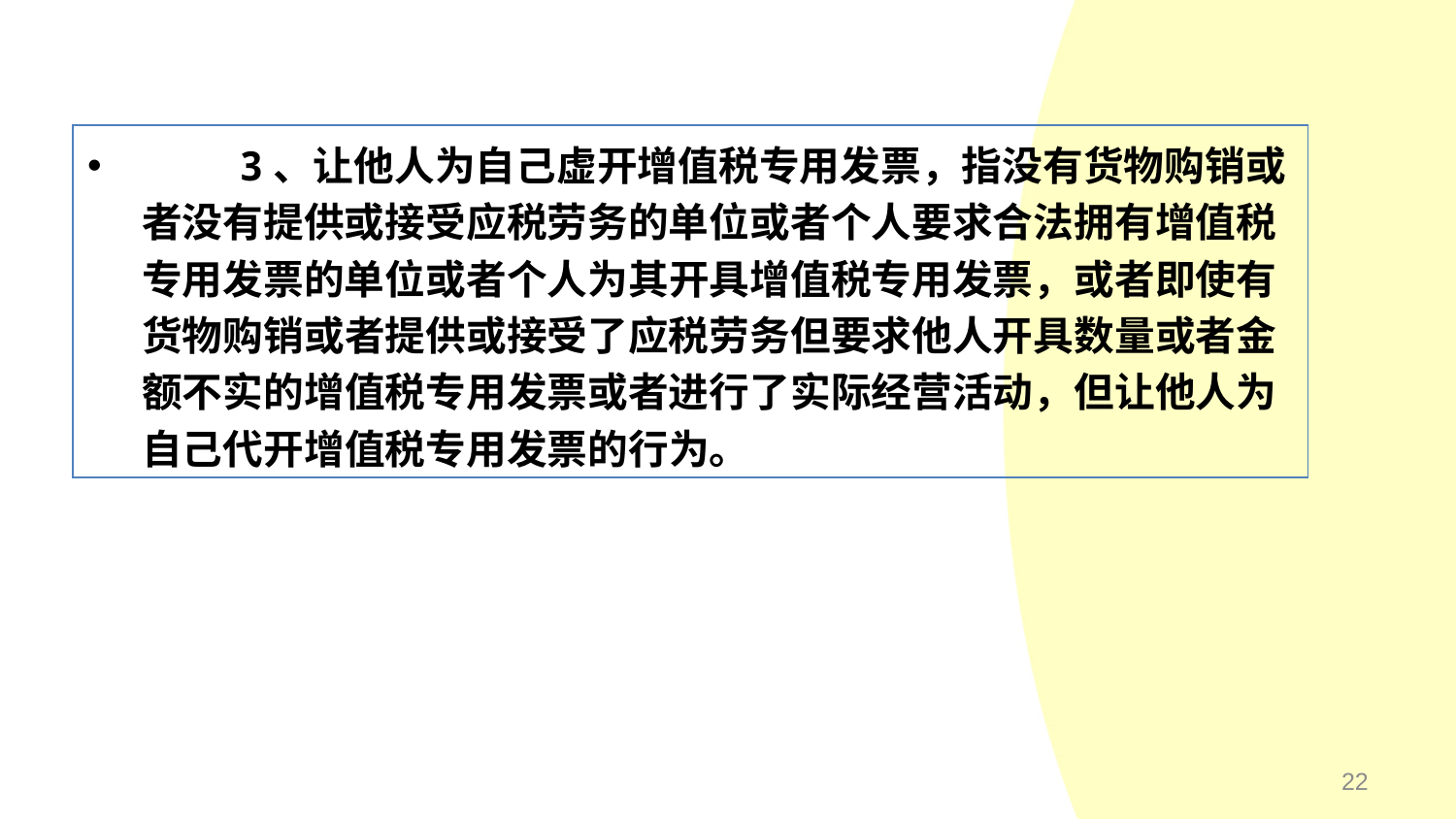

3、让他人为自己虚开增值税专用发票，指没有货物购销或者没有提供或接受应税劳务的单位或者个人要求合法拥有增值税专用发票的单位或者个人为其开具增值税专用发票，或者即使有货物购销或者提供或接受了应税劳务但要求他人开具数量或者金额不实的增值税专用发票或者进行了实际经营活动，但让他人为自己代开增值税专用发票的行为。
22